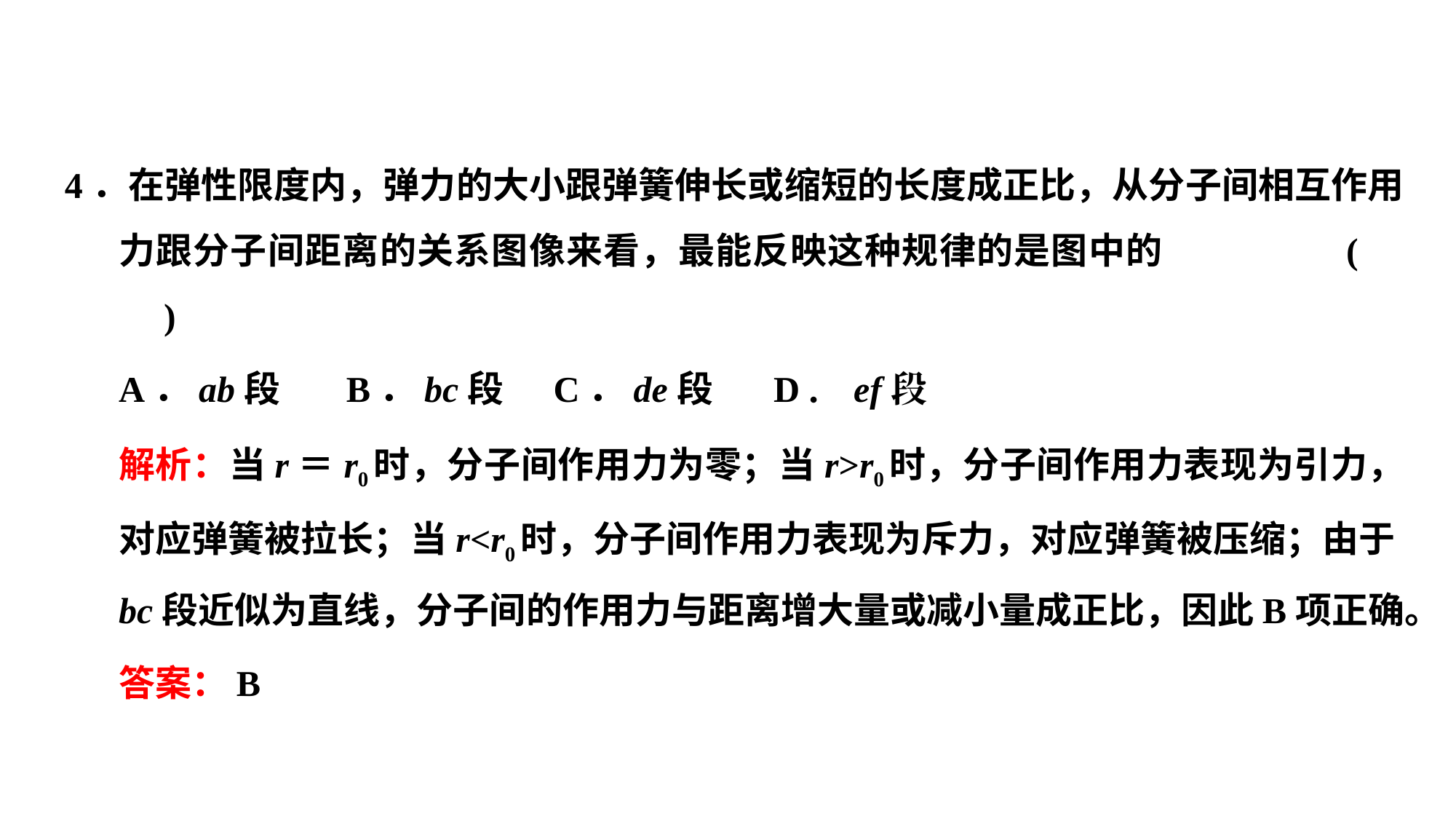

4．在弹性限度内，弹力的大小跟弹簧伸长或缩短的长度成正比，从分子间相互作用力跟分子间距离的关系图像来看，最能反映这种规律的是图中的                   (　　)
A．ab段       B．bc段     C．de段     	D．ef段
解析：当r＝r0时，分子间作用力为零；当r>r0时，分子间作用力表现为引力，对应弹簧被拉长；当r<r0时，分子间作用力表现为斥力，对应弹簧被压缩；由于bc段近似为直线，分子间的作用力与距离增大量或减小量成正比，因此B项正确。
答案：B